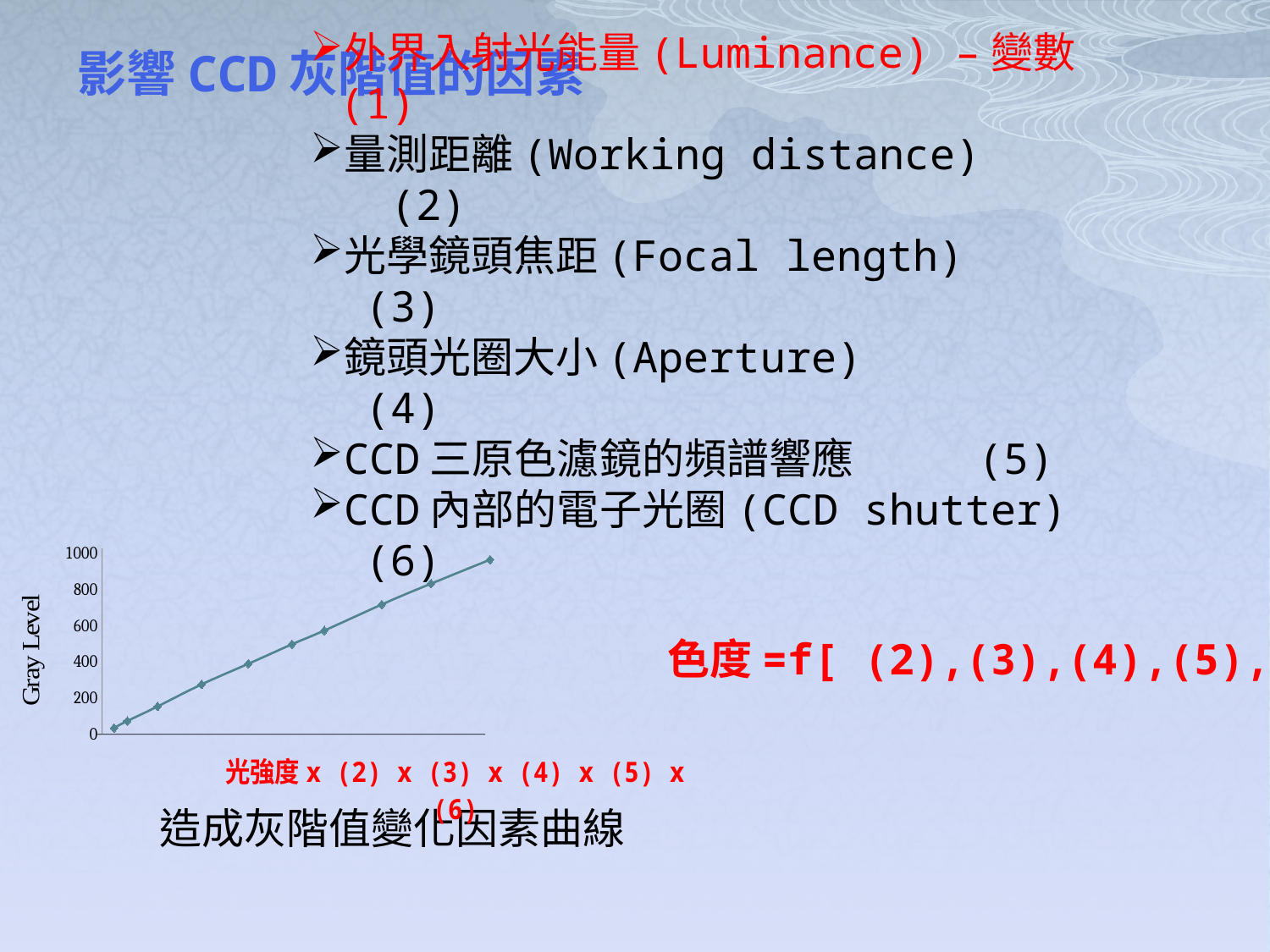

# 影響CCD灰階值的因素
外界入射光能量(Luminance) –變數   (1)
量測距離(Working distance)         (2)
光學鏡頭焦距(Focal length)         (3)
鏡頭光圈大小(Aperture)             (4)
CCD三原色濾鏡的頻譜響應            (5)
CCD內部的電子光圈(CCD shutter)     (6)

### Chart

| Category |  |
|---|---|
色度=f[ (2),(3),(4),(5),(6)]
造成灰階值變化因素曲線